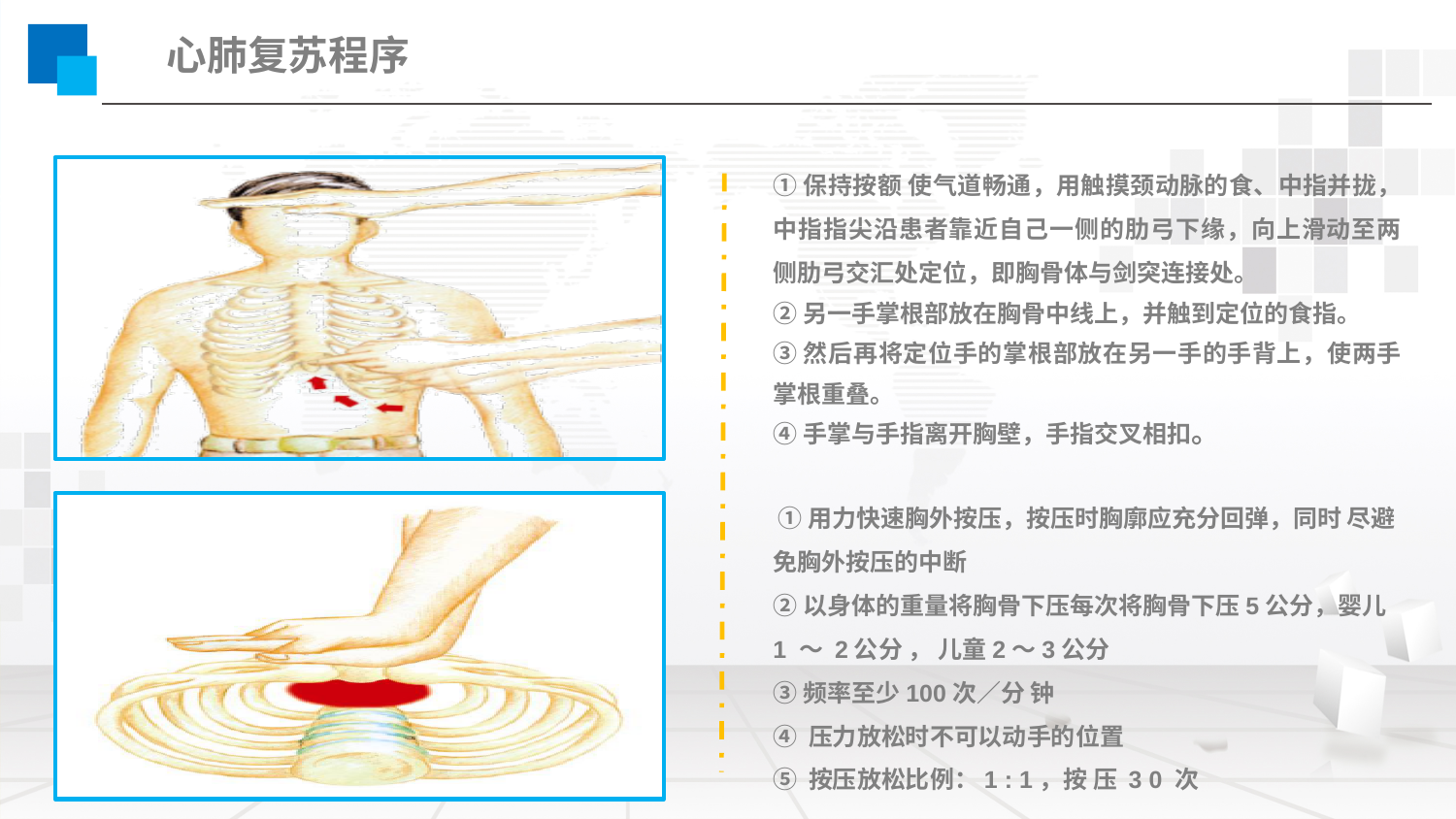

心肺复苏程序
①保持按额 使气道畅通，用触摸颈动脉的食、中指并拢，中指指尖沿患者靠近自己一侧的肋弓下缘，向上滑动至两侧肋弓交汇处定位，即胸骨体与剑突连接处。
②另一手掌根部放在胸骨中线上，并触到定位的食指。
③然后再将定位手的掌根部放在另一手的手背上，使两手掌根重叠。
④手掌与手指离开胸壁，手指交叉相扣。

 ①用力快速胸外按压，按压时胸廓应充分回弹，同时 尽避免胸外按压的中断
②以身体的重量将胸骨下压每次将胸骨下压5公分，婴儿
1 ～ 2公分 ， 儿童2～3公分
③频率至少100次∕分 钟
④ 压力放松时不可以动手的位置
⑤ 按压放松比例：1 : 1，按 压 3 0 次